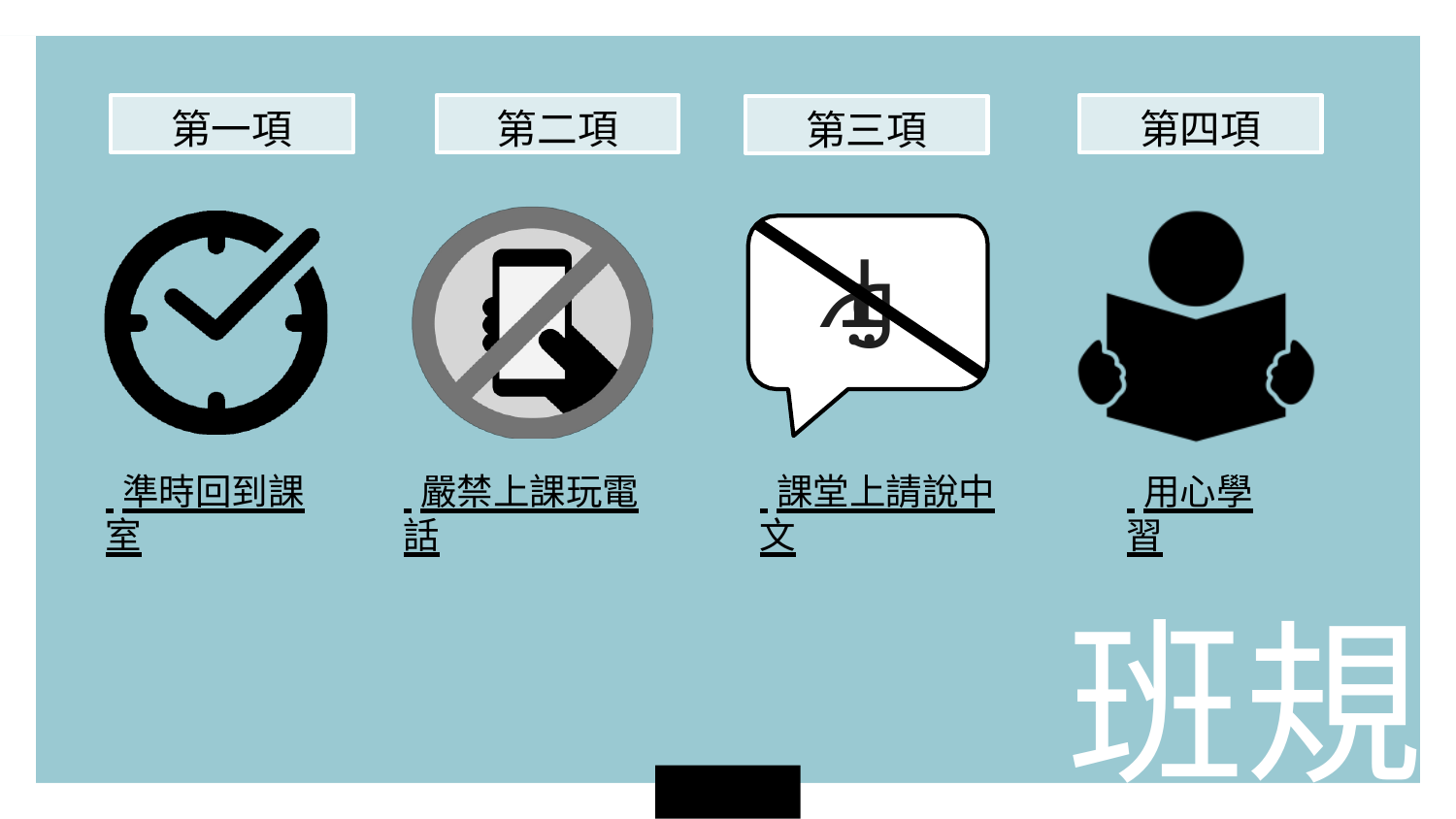

第一項
第二項
第四項
第三項

ولیہ

 準時回到課室
 嚴禁上課玩電話
 課堂上請說中文
 用心學習
班規